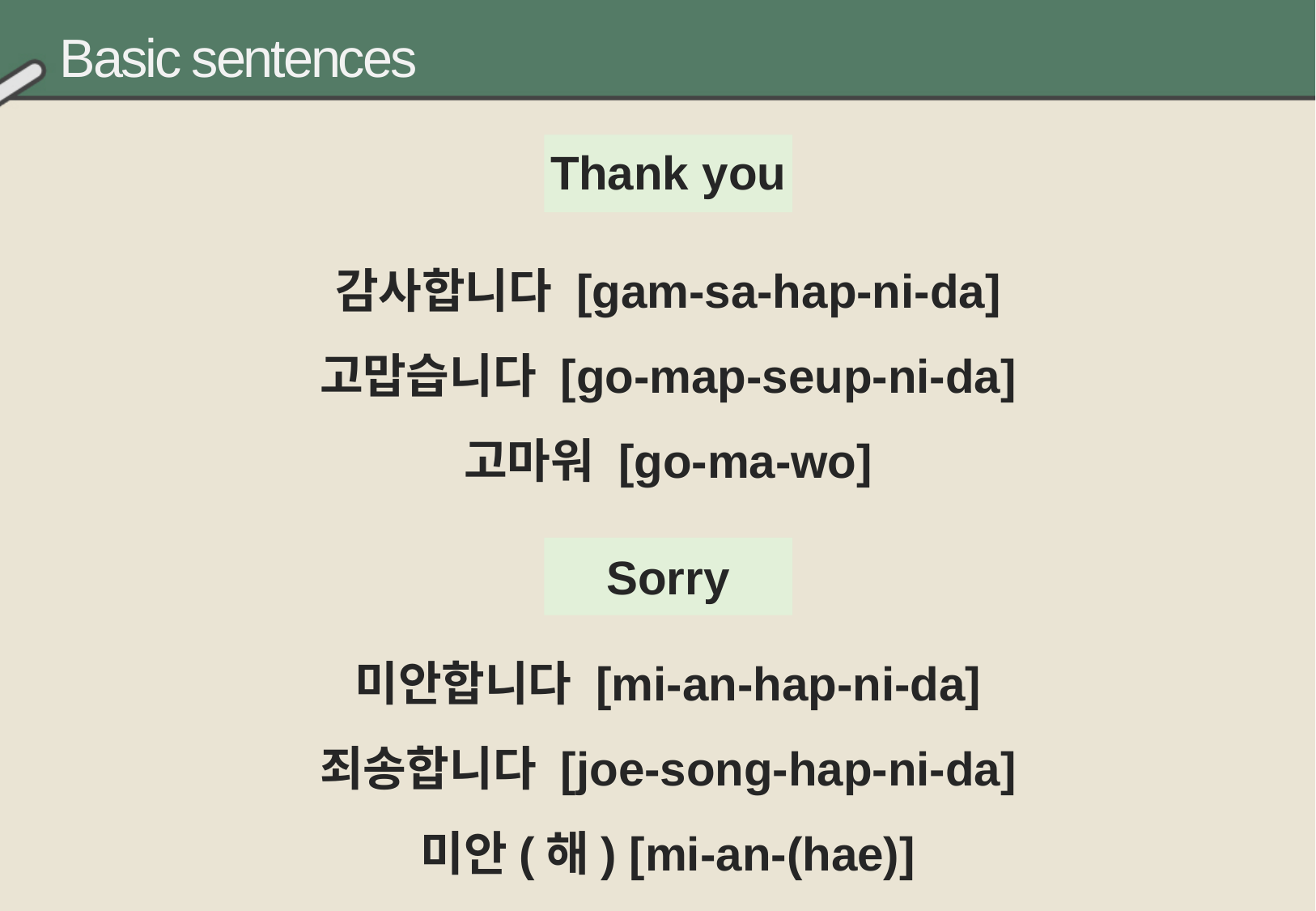

Basic sentences

Thank you
감사합니다 [gam-sa-hap-ni-da]
고맙습니다 [go-map-seup-ni-da]
고마워 [go-ma-wo]

Sorry
미안합니다 [mi-an-hap-ni-da]
죄송합니다 [joe-song-hap-ni-da]
미안(해) [mi-an-(hae)]